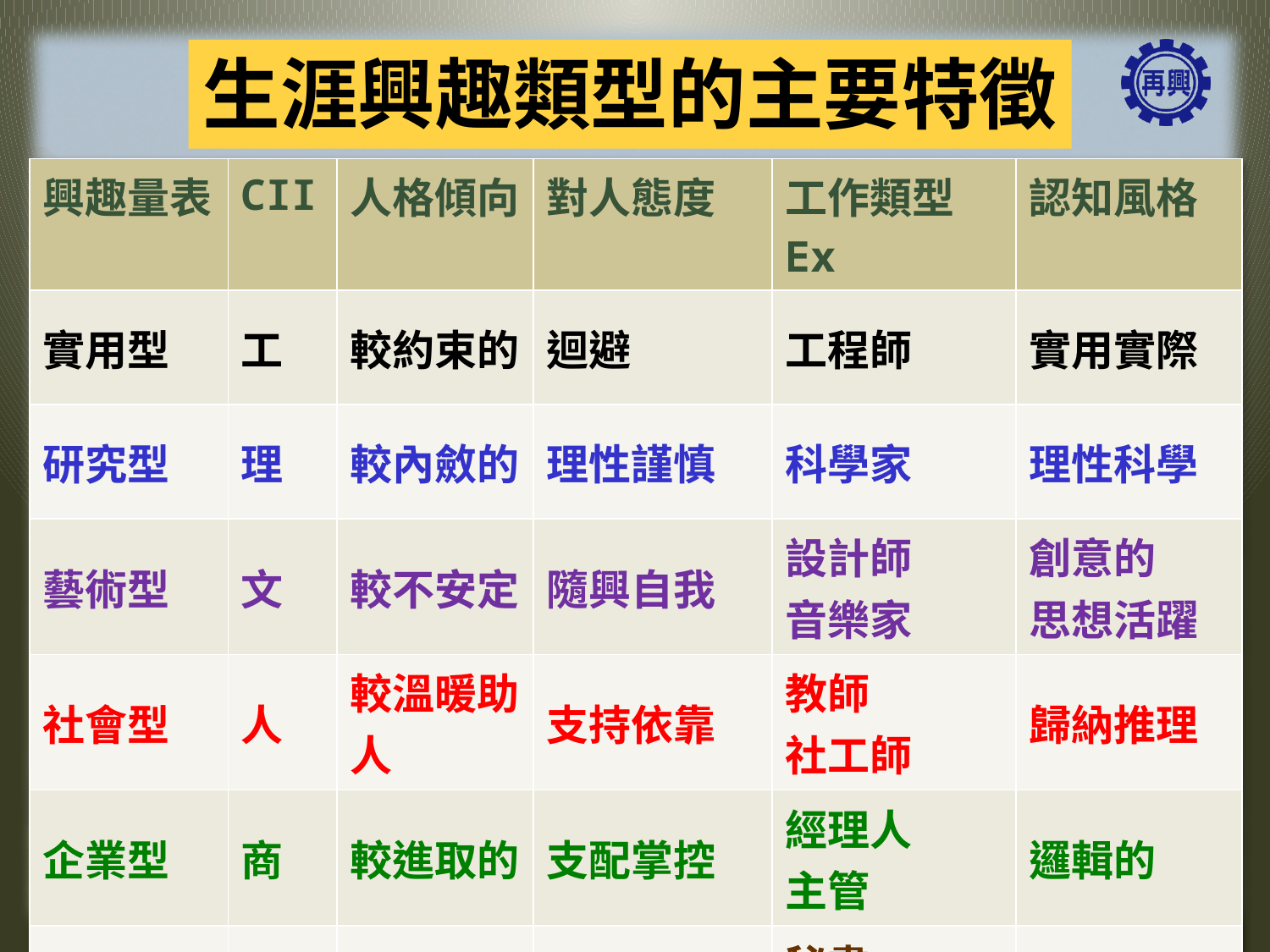

# 生涯興趣類型的主要特徵
| 興趣量表 | CII | 人格傾向 | 對人態度 | 工作類型Ex | 認知風格 |
| --- | --- | --- | --- | --- | --- |
| 實用型 | 工 | 較約束的 | 迴避 | 工程師 | 實用實際 |
| 研究型 | 理 | 較內斂的 | 理性謹慎 | 科學家 | 理性科學 |
| 藝術型 | 文 | 較不安定 | 隨興自我 | 設計師 音樂家 | 創意的 思想活躍 |
| 社會型 | 人 | 較溫暖助人 | 支持依靠 | 教師 社工師 | 歸納推理 |
| 企業型 | 商 | 較進取的 | 支配掌控 | 經理人 主管 | 邏輯的 |
| 事務型 | 事 | 較保守的 | 退隱迴避 | 秘書 會計師 | 嚴謹的 |